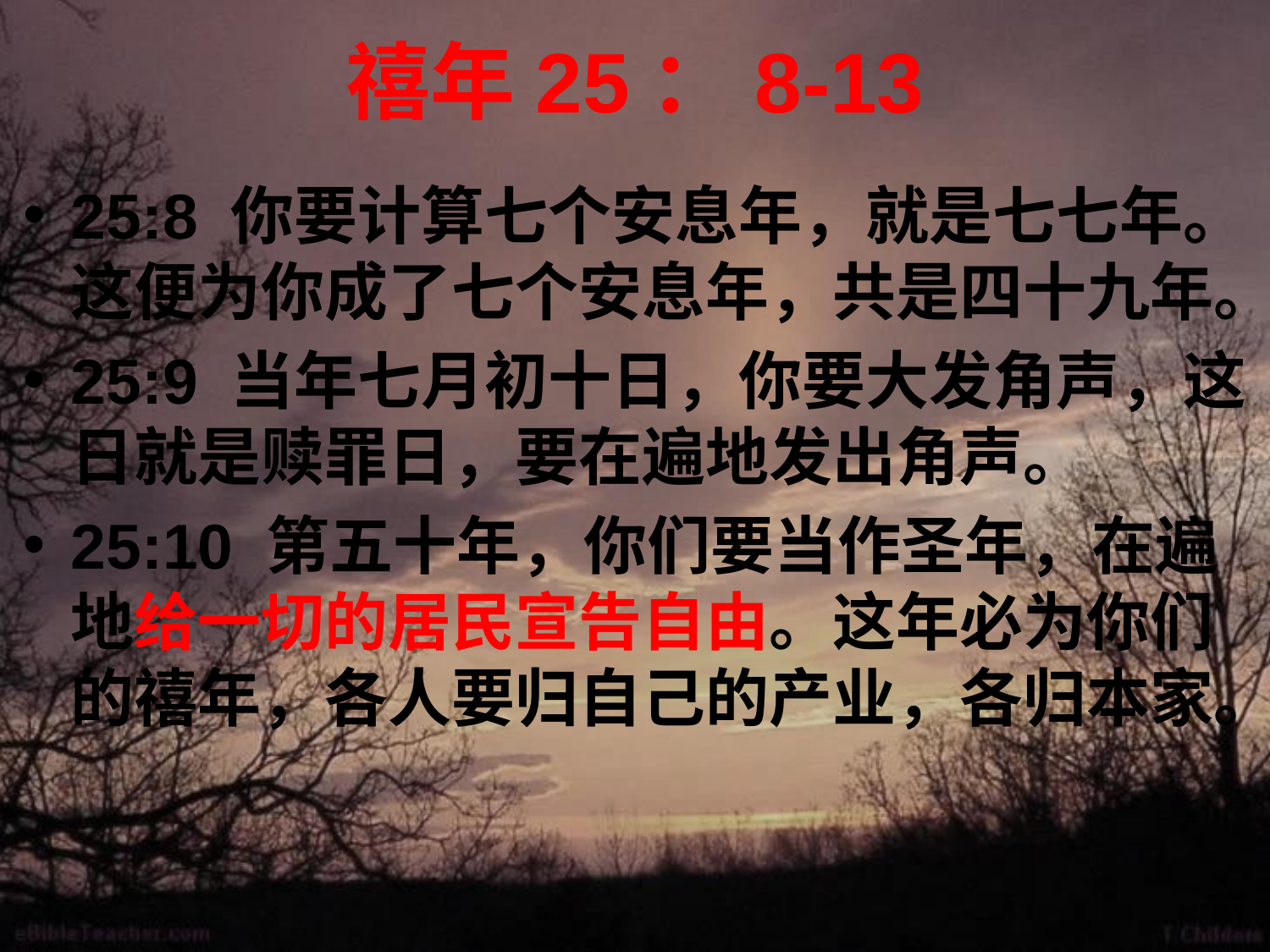

# 禧年25：8-13
25:8 你要计算七个安息年，就是七七年。这便为你成了七个安息年，共是四十九年。
25:9 当年七月初十日，你要大发角声，这日就是赎罪日，要在遍地发出角声。
25:10 第五十年，你们要当作圣年，在遍地给一切的居民宣告自由。这年必为你们的禧年，各人要归自己的产业，各归本家。